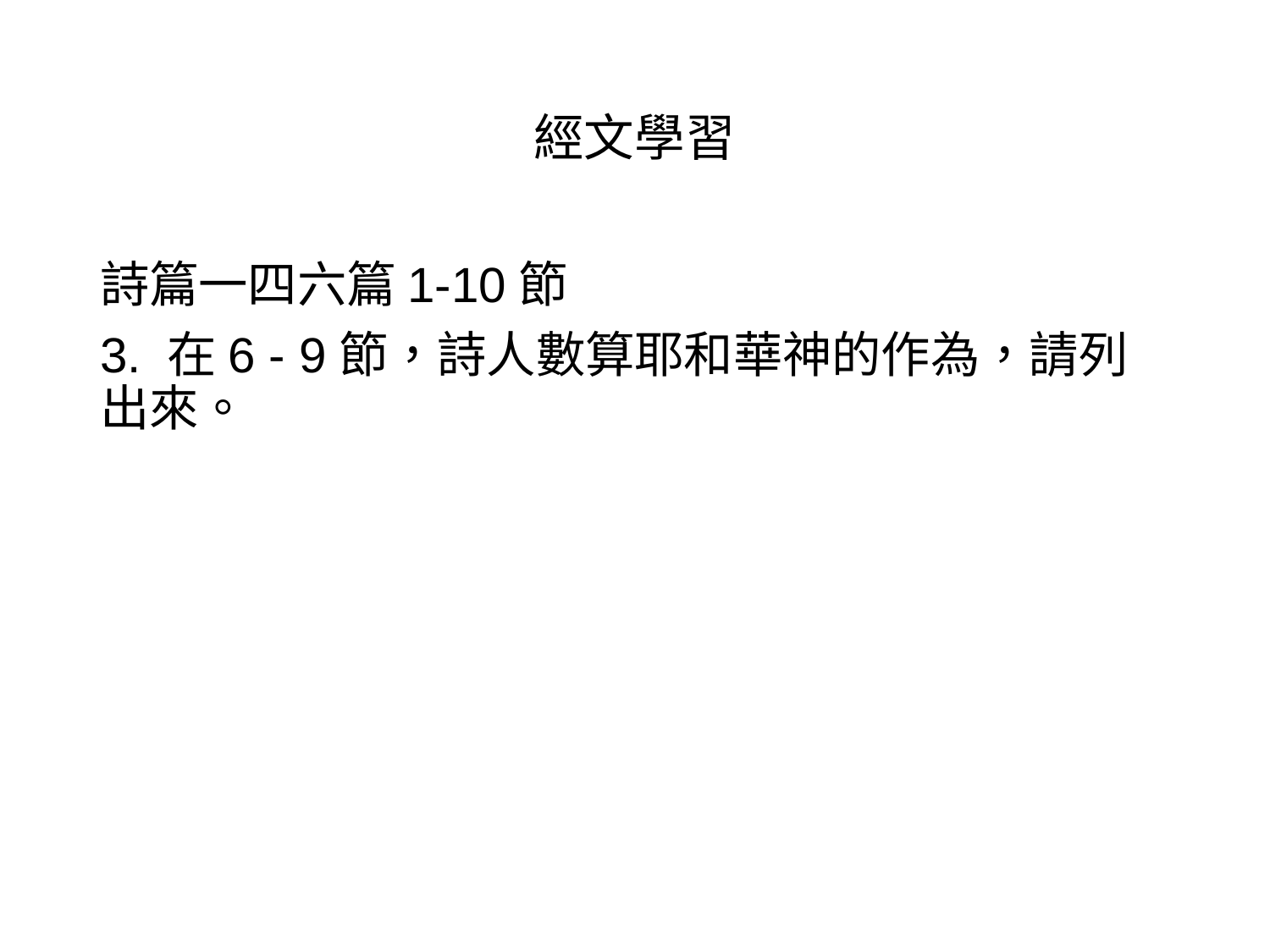

# 經文學習
詩篇一四六篇1-10節
3. 在6 - 9節，詩人數算耶和華神的作為，請列出來。